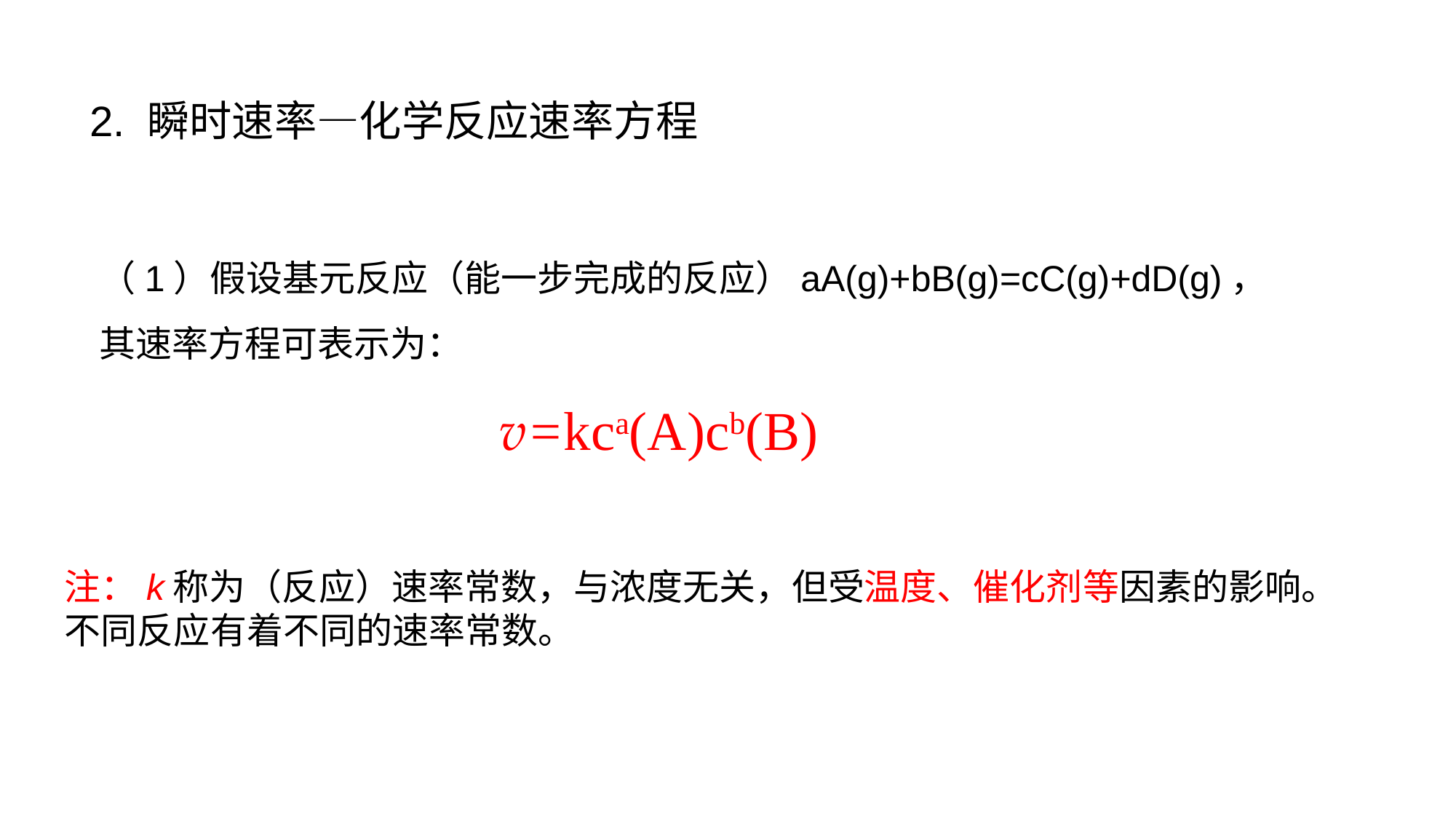

2. 瞬时速率—化学反应速率方程
（1）假设基元反应（能一步完成的反应）aA(g)+bB(g)=cC(g)+dD(g)，
其速率方程可表示为：
v=kca(A)cb(B)
注：k称为（反应）速率常数，与浓度无关，但受温度、催化剂等因素的影响。不同反应有着不同的速率常数。